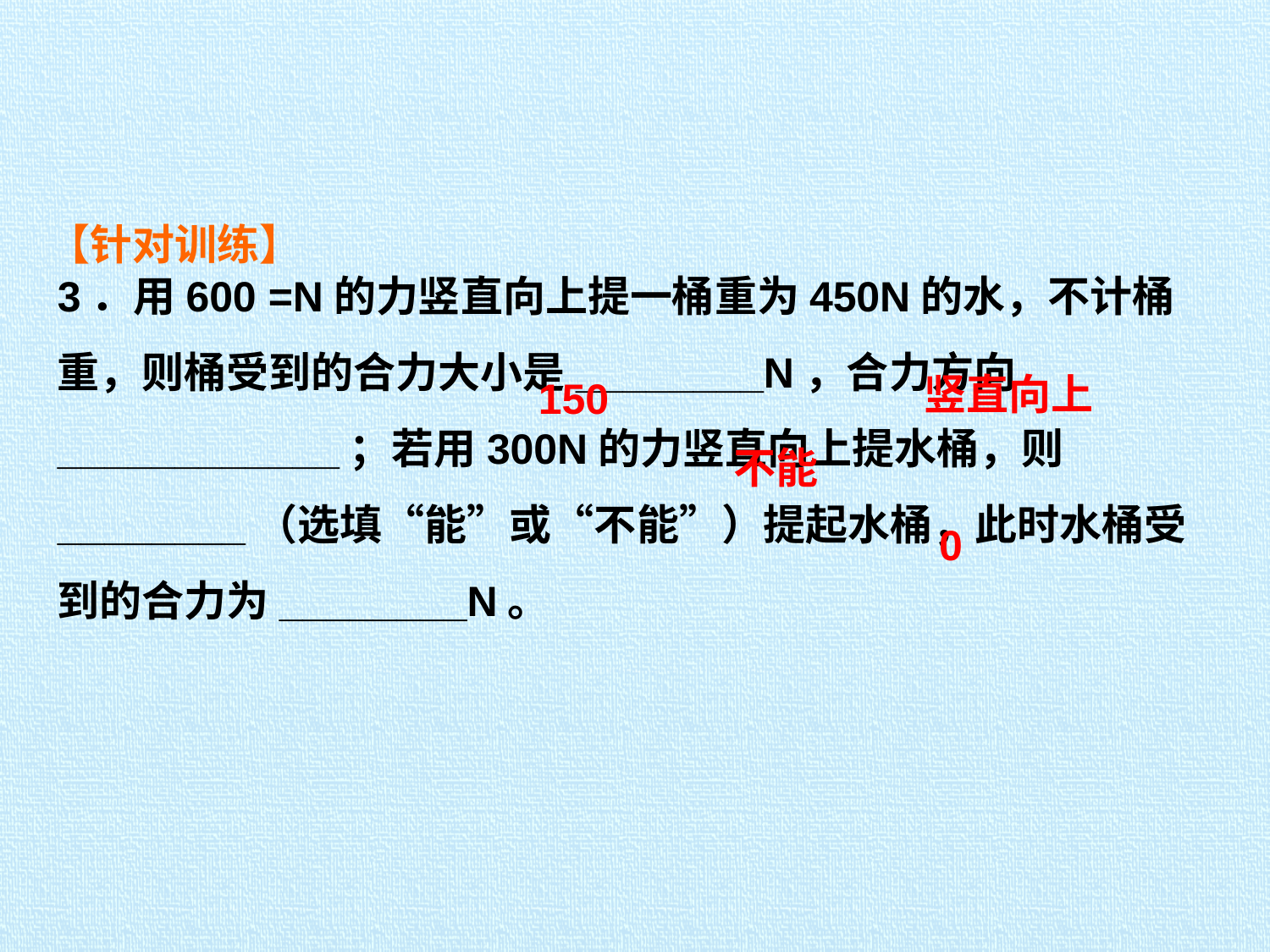

【针对训练】
3．用600 =N的力竖直向上提一桶重为450N的水，不计桶重，则桶受到的合力大小是________N，合力方向____________；若用300N的力竖直向上提水桶，则________（选填“能”或“不能”）提起水桶，此时水桶受到的合力为________N。
竖直向上
150
不能
0